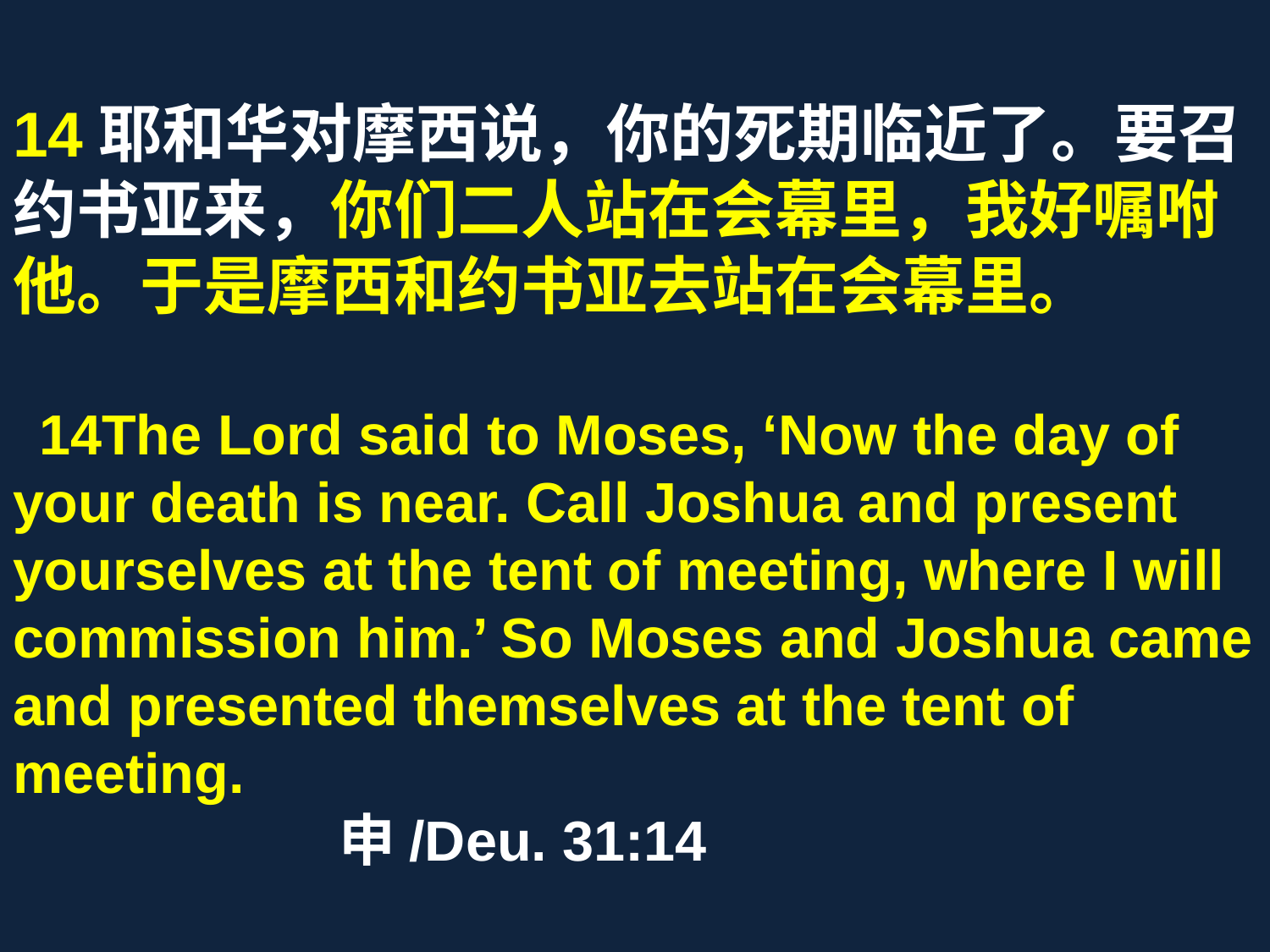

# 14耶和华对摩西说，你的死期临近了。要召约书亚来，你们二人站在会幕里，我好嘱咐他。于是摩西和约书亚去站在会幕里。 14The Lord said to Moses, ‘Now the day of your death is near. Call Joshua and present yourselves at the tent of meeting, where I will commission him.’ So Moses and Joshua came and presented themselves at the tent of meeting. 申/Deu. 31:14